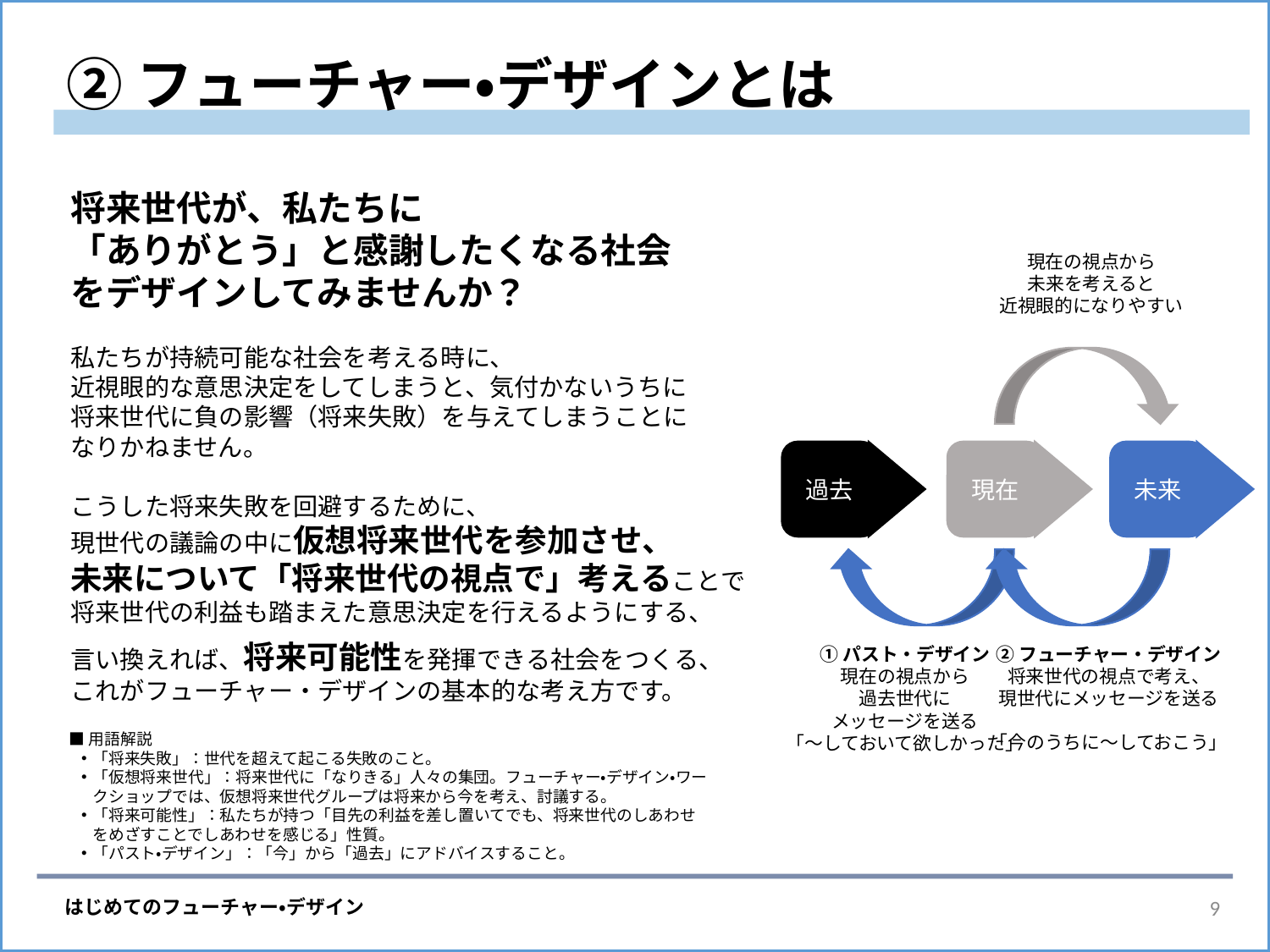

# ②フューチャー・デザインとは
将来世代が、私たちに
「ありがとう」と感謝したくなる社会
をデザインしてみませんか？

私たちが持続可能な社会を考える時に、
近視眼的な意思決定をしてしまうと、気付かないうちに
将来世代に負の影響（将来失敗）を与えてしまうことに
なりかねません。

こうした将来失敗を回避するために、
現世代の議論の中に仮想将来世代を参加させ、
未来について「将来世代の視点で」考えることで
将来世代の利益も踏まえた意思決定を行えるようにする、

言い換えれば、将来可能性を発揮できる社会をつくる、
これがフューチャー・デザインの基本的な考え方です。

現在の視点から
未来を考えると
近視眼的になりやすい

過去
現在
未来

②フューチャー・デザイン
将来世代の視点で考え、
現世代にメッセージを送る

「今のうちに～しておこう」
①パスト・デザイン
現在の視点から
過去世代に
メッセージを送る
「～しておいて欲しかった」
■用語解説
「将来失敗」：世代を超えて起こる失敗のこと。
「仮想将来世代」：将来世代に「なりきる」人々の集団。フューチャー・デザイン・ワークショップでは、仮想将来世代グループは将来から今を考え、討議する。
「将来可能性」：私たちが持つ「目先の利益を差し置いてでも、将来世代のしあわせをめざすことでしあわせを感じる」性質。
「パスト・デザイン」：「今」から「過去」にアドバイスすること。
9